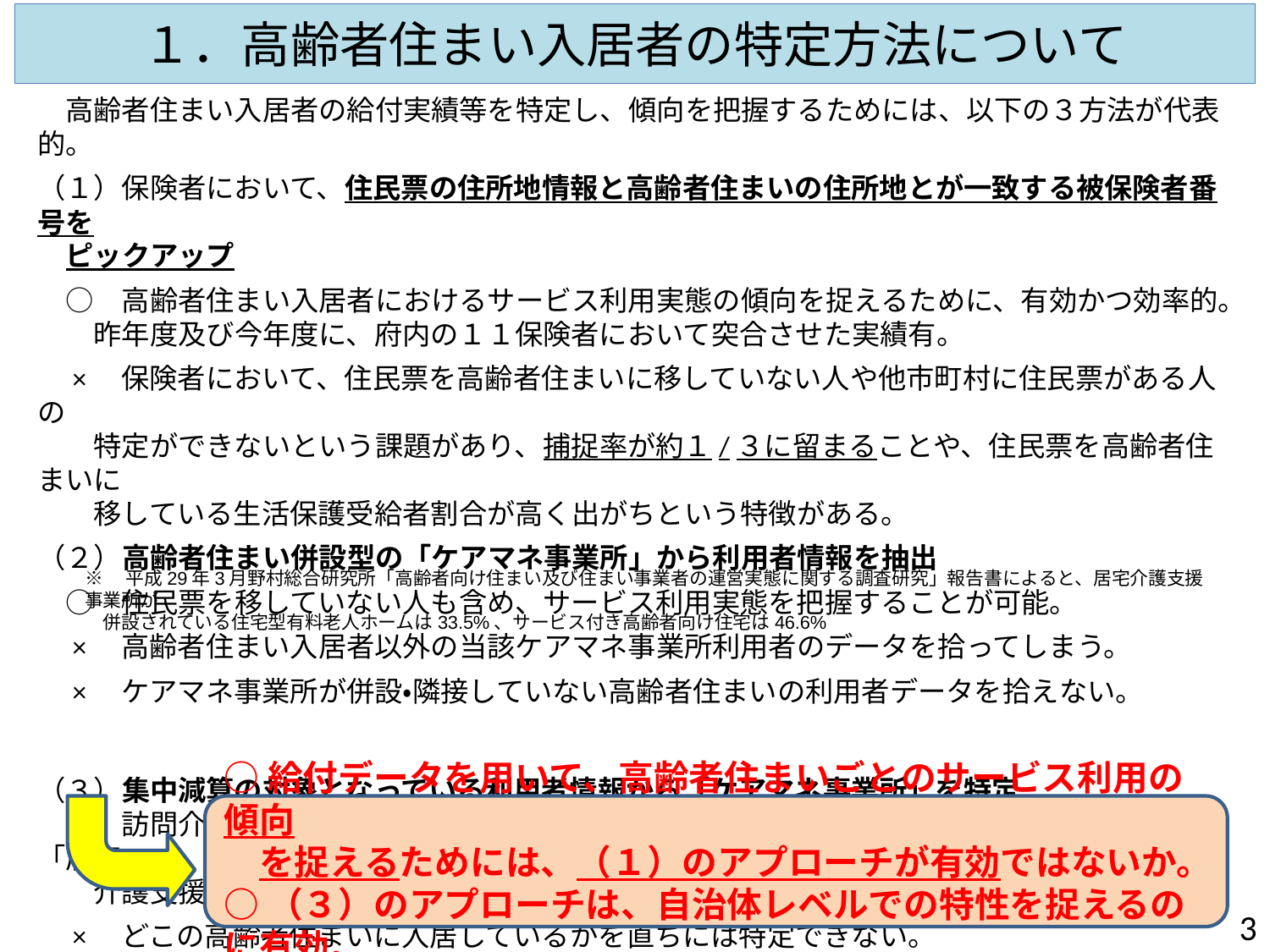

# １．高齢者住まい入居者の特定方法について
　高齢者住まい入居者の給付実績等を特定し、傾向を把握するためには、以下の３方法が代表的。
（１）保険者において、住民票の住所地情報と高齢者住まいの住所地とが一致する被保険者番号を
　ピックアップ
　○　高齢者住まい入居者におけるサービス利用実態の傾向を捉えるために、有効かつ効率的。
　　昨年度及び今年度に、府内の１１保険者において突合させた実績有。
　×　保険者において、住民票を高齢者住まいに移していない人や他市町村に住民票がある人の
　　特定ができないという課題があり、捕捉率が約１/３に留まることや、住民票を高齢者住まいに
　　移している生活保護受給者割合が高く出がちという特徴がある。
（２）高齢者住まい併設型の「ケアマネ事業所」から利用者情報を抽出
　○　住民票を移していない人も含め、サービス利用実態を把握することが可能。
　×　高齢者住まい入居者以外の当該ケアマネ事業所利用者のデータを拾ってしまう。
　×　ケアマネ事業所が併設・隣接していない高齢者住まいの利用者データを拾えない。

（３）集中減算の対象となっている利用者情報から「ケアマネ事業所」を特定
　○　訪問介護等の「集合住宅減算」「同一建物減算」の適用を受けている利用者に共通する「居宅
　　介護支援事業所」を特定することは可能。（１）よりも、データそのものは多く取れる。
　×　どこの高齢者住まいに入居しているかを直ちには特定できない。

※　平成29年3月野村総合研究所「高齢者向け住まい及び住まい事業者の運営実態に関する調査研究」報告書によると、居宅介護支援事業所が
　併設されている住宅型有料老人ホームは33.5%、サービス付き高齢者向け住宅は46.6%

○給付データを用いて、高齢者住まいごとのサービス利用の傾向
　を捉えるためには、（１）のアプローチが有効ではないか。
○（３）のアプローチは、自治体レベルでの特性を捉えるのに有効。
3